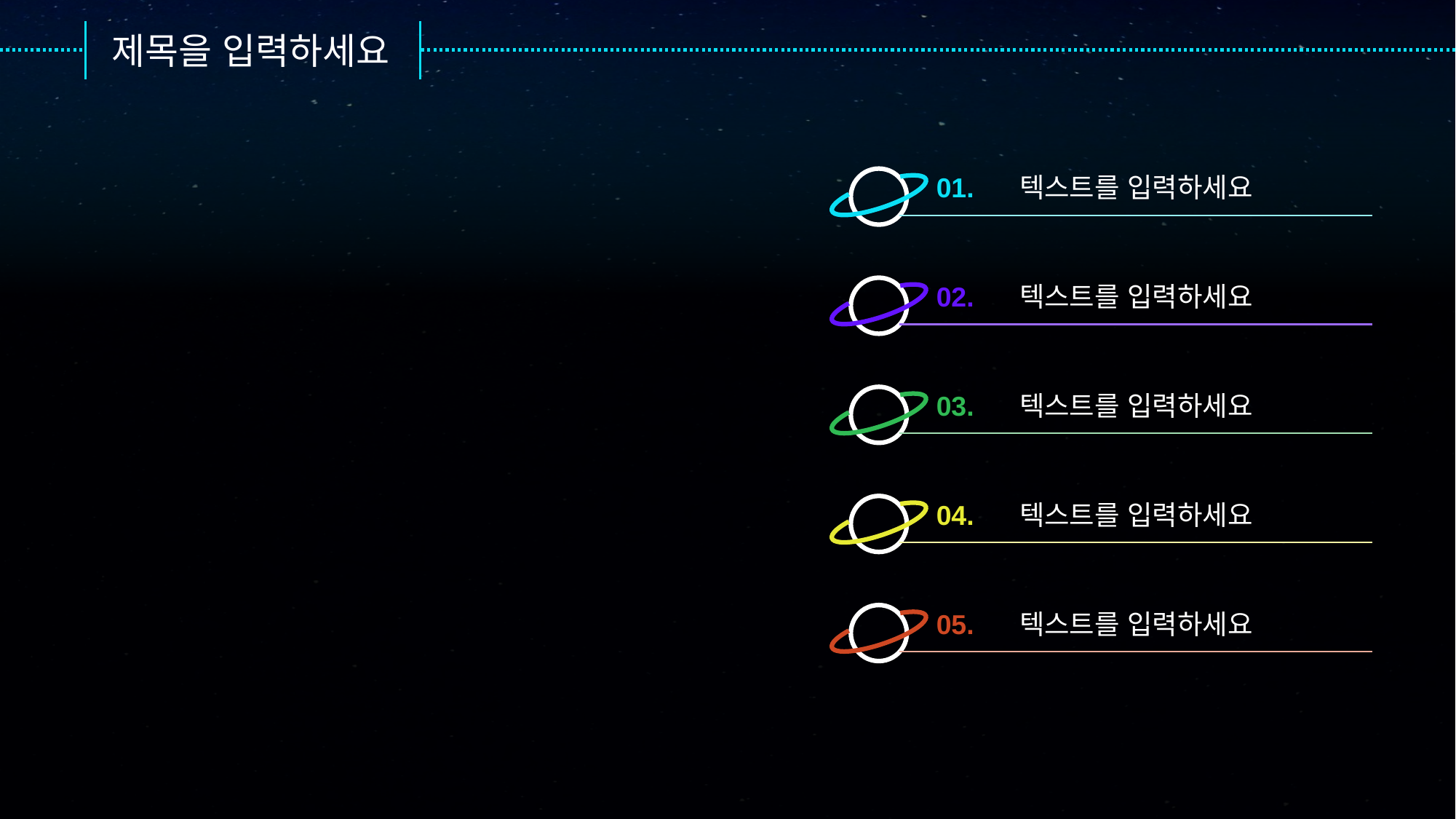

제목을 입력하세요
01.
텍스트를 입력하세요

02.
텍스트를 입력하세요

03.
텍스트를 입력하세요

04.
텍스트를 입력하세요

05.
텍스트를 입력하세요